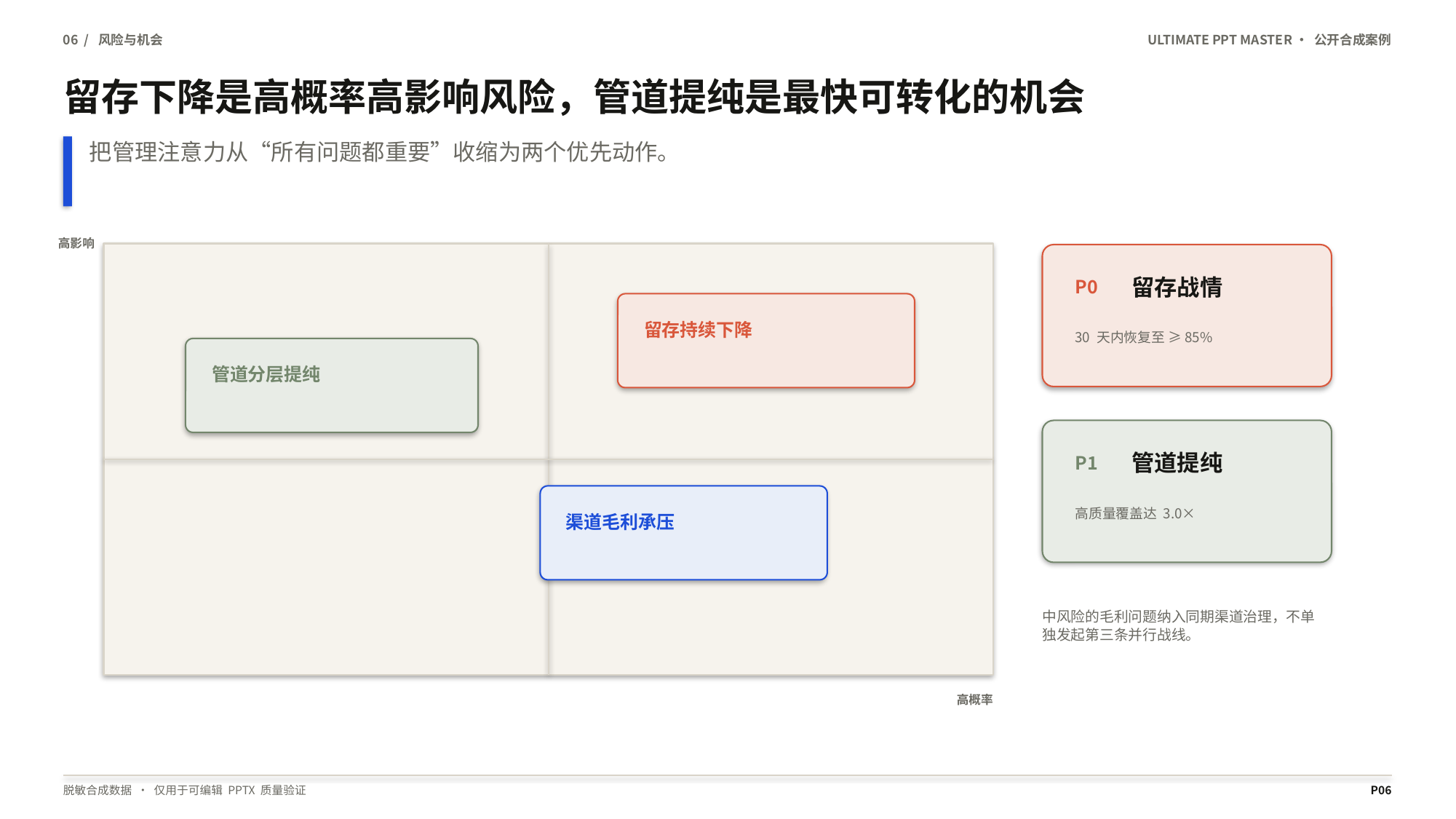

06  /  风险与机会
ULTIMATE PPT MASTER · 公开合成案例
# 留存下降是高概率高影响风险，管道提纯是最快可转化的机会
把管理注意力从“所有问题都重要”收缩为两个优先动作。

高影响

留存战情
P0

留存持续下降
30 天内恢复至 ≥85%

管道分层提纯

管道提纯
P1

高质量覆盖达 3.0×
渠道毛利承压
中风险的毛利问题纳入同期渠道治理，不单独发起第三条并行战线。
高概率
脱敏合成数据 · 仅用于可编辑 PPTX 质量验证
P06